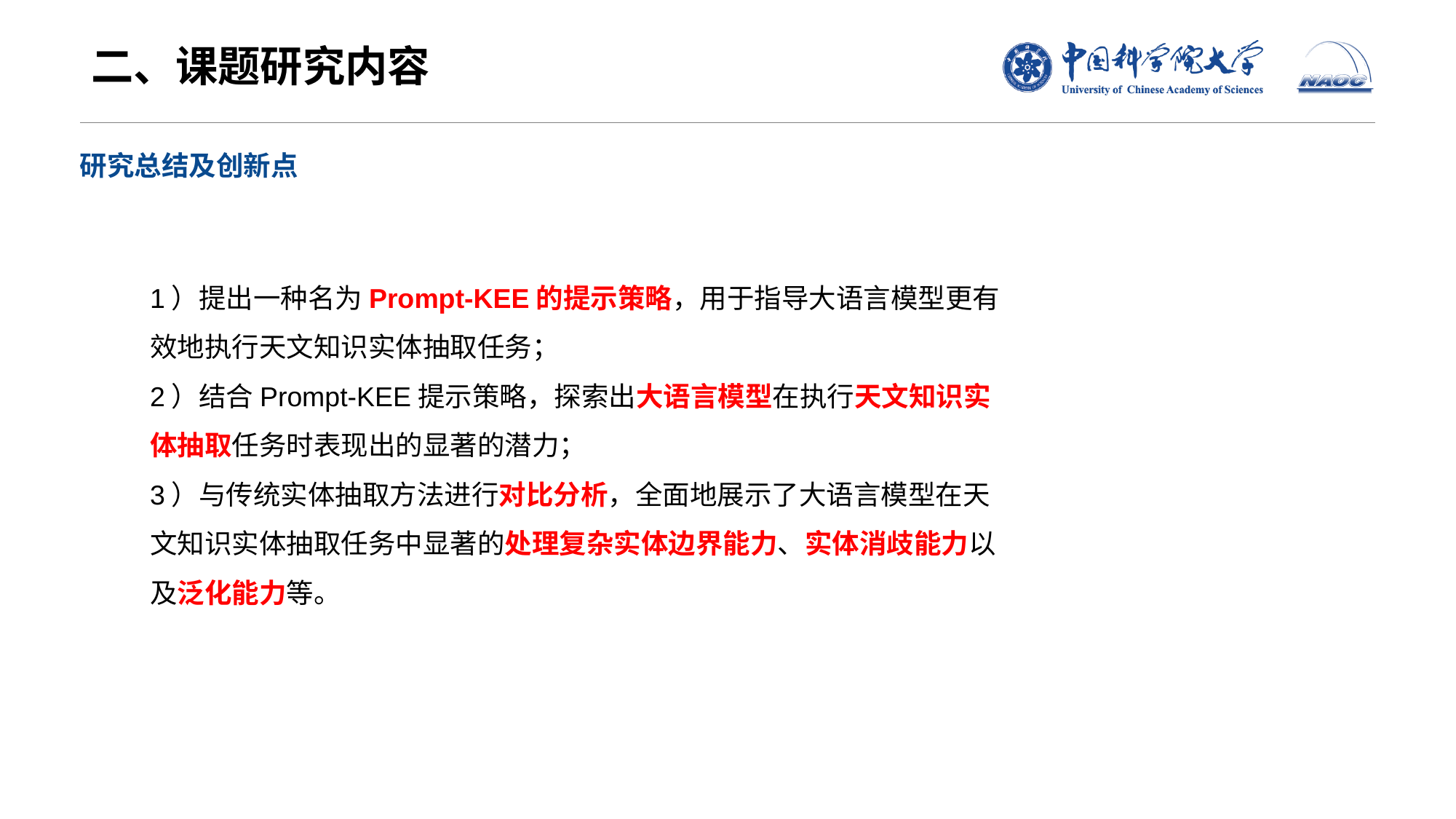

# 二、课题研究内容
研究总结及创新点
1）提出一种名为Prompt-KEE的提示策略，用于指导大语言模型更有效地执行天文知识实体抽取任务；
2）结合Prompt-KEE提示策略，探索出大语言模型在执行天文知识实体抽取任务时表现出的显著的潜力；
3）与传统实体抽取方法进行对比分析，全面地展示了大语言模型在天文知识实体抽取任务中显著的处理复杂实体边界能力、实体消歧能力以及泛化能力等。